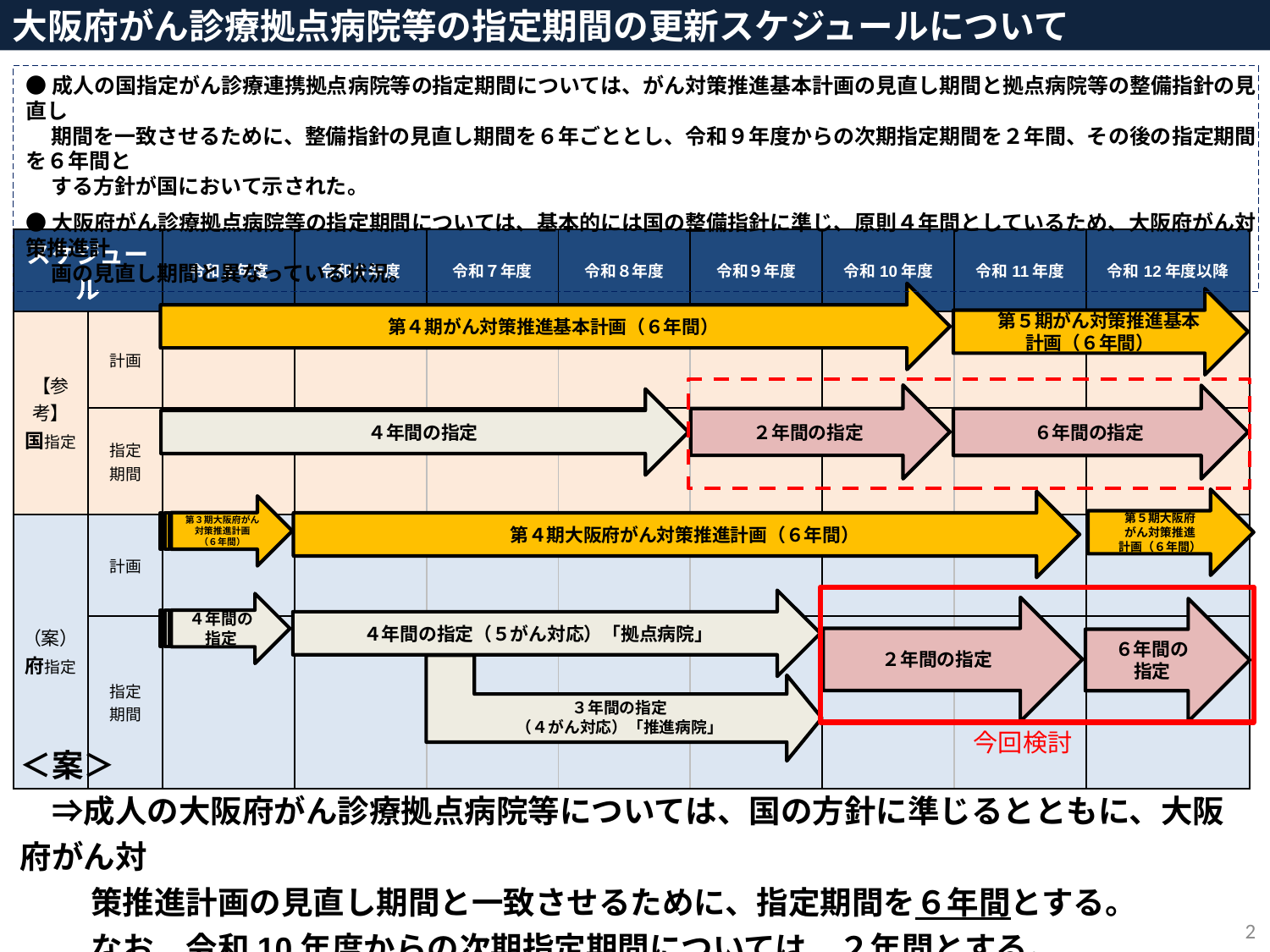

大阪府がん診療拠点病院等の指定期間の更新スケジュールについて
●成人の国指定がん診療連携拠点病院等の指定期間については、がん対策推進基本計画の見直し期間と拠点病院等の整備指針の見直し
　 期間を一致させるために、整備指針の見直し期間を６年ごととし、令和９年度からの次期指定期間を２年間、その後の指定期間を６年間と
　 する方針が国において示された。
●大阪府がん診療拠点病院等の指定期間については、基本的には国の整備指針に準じ、原則４年間としているため、大阪府がん対策推進計
　 画の見直し期間と異なっている状況。
| スケジュール |  | 令和５年度 | 令和６年度 | 令和７年度 | 令和８年度 | 令和９年度 | 令和10年度 | 令和11年度 | 令和12年度以降 |
| --- | --- | --- | --- | --- | --- | --- | --- | --- | --- |
| 【参考】 国指定 | 計画 |  |  |  |  |  |  |  |  |
|  | 指定 期間 |  |  |  |  |  |  |  |  |
| （案） 府指定 | 計画 |  |  |  |  |  |  |  |  |
|  | 指定 期間 |  |  |  |  |  |  |  |  |
　第４期がん対策推進基本計画（６年間）
　第５期がん対策推進基本
計画（６年間）
２年間の指定
６年間の指定
　４年間の指定

第５期大阪府
がん対策推進
計画（６年間）
　第４期大阪府がん対策推進計画（６年間）
第３期大阪府がん対策推進計画
（６年間）
    　　４年間の指定（５がん対応）「拠点病院」
４年間の指定
２年間の指定
６年間の
指定

３年間の指定
（４がん対応）「推進病院」

今回検討
＜案＞
　⇒成人の大阪府がん診療拠点病院等については、国の方針に準じるとともに、大阪府がん対
　　 策推進計画の見直し期間と一致させるために、指定期間を６年間とする。
　　 なお、令和10年度からの次期指定期間については、２年間とする。
2